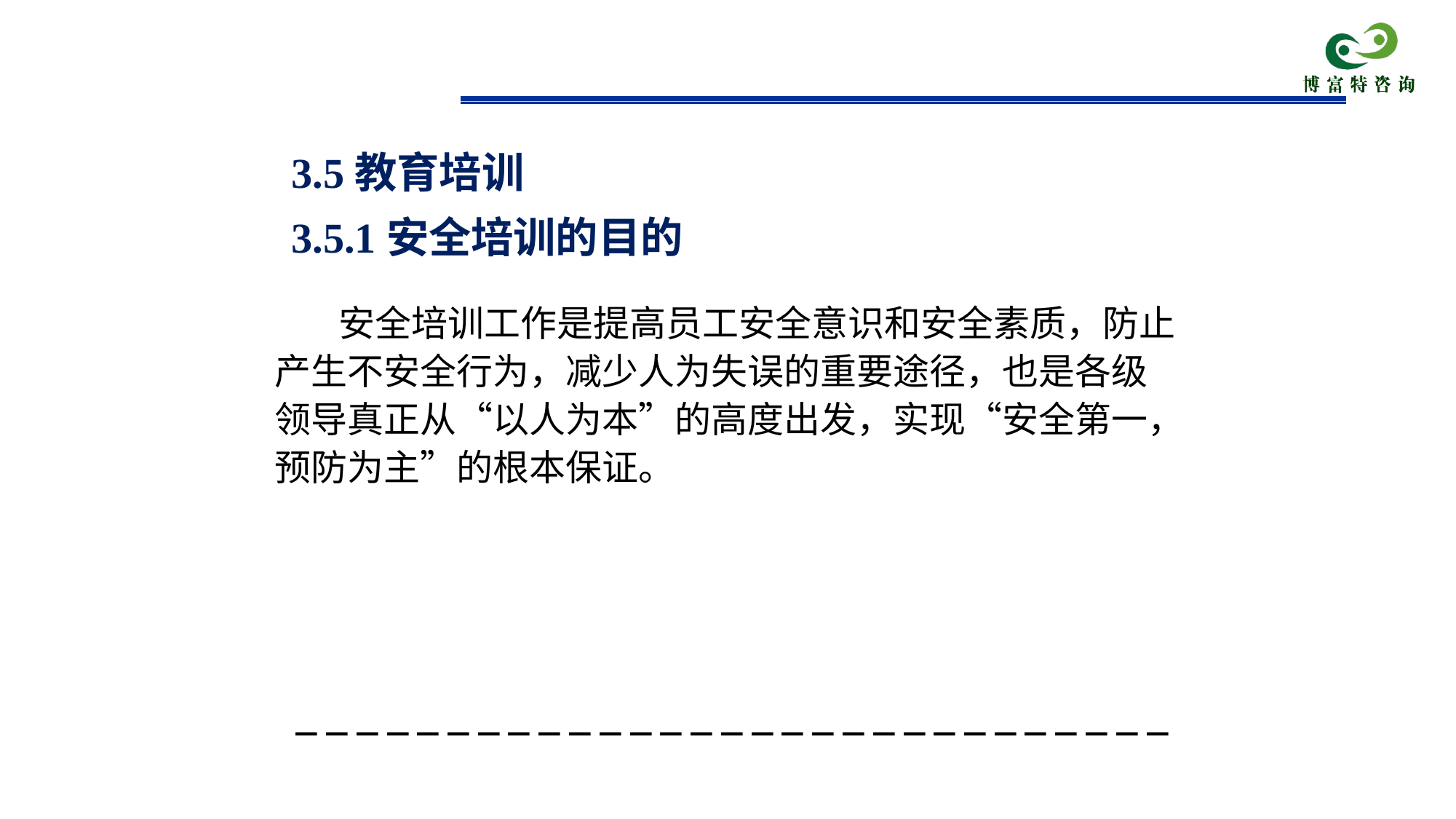

3.5教育培训
3.5.1安全培训的目的
# 安全培训工作是提高员工安全意识和安全素质，防止产生不安全行为，减少人为失误的重要途径，也是各级领导真正从“以人为本”的高度出发，实现“安全第一，预防为主”的根本保证。
－－－－－－－－－－－－－－－－－－－－－－－－－－－－－